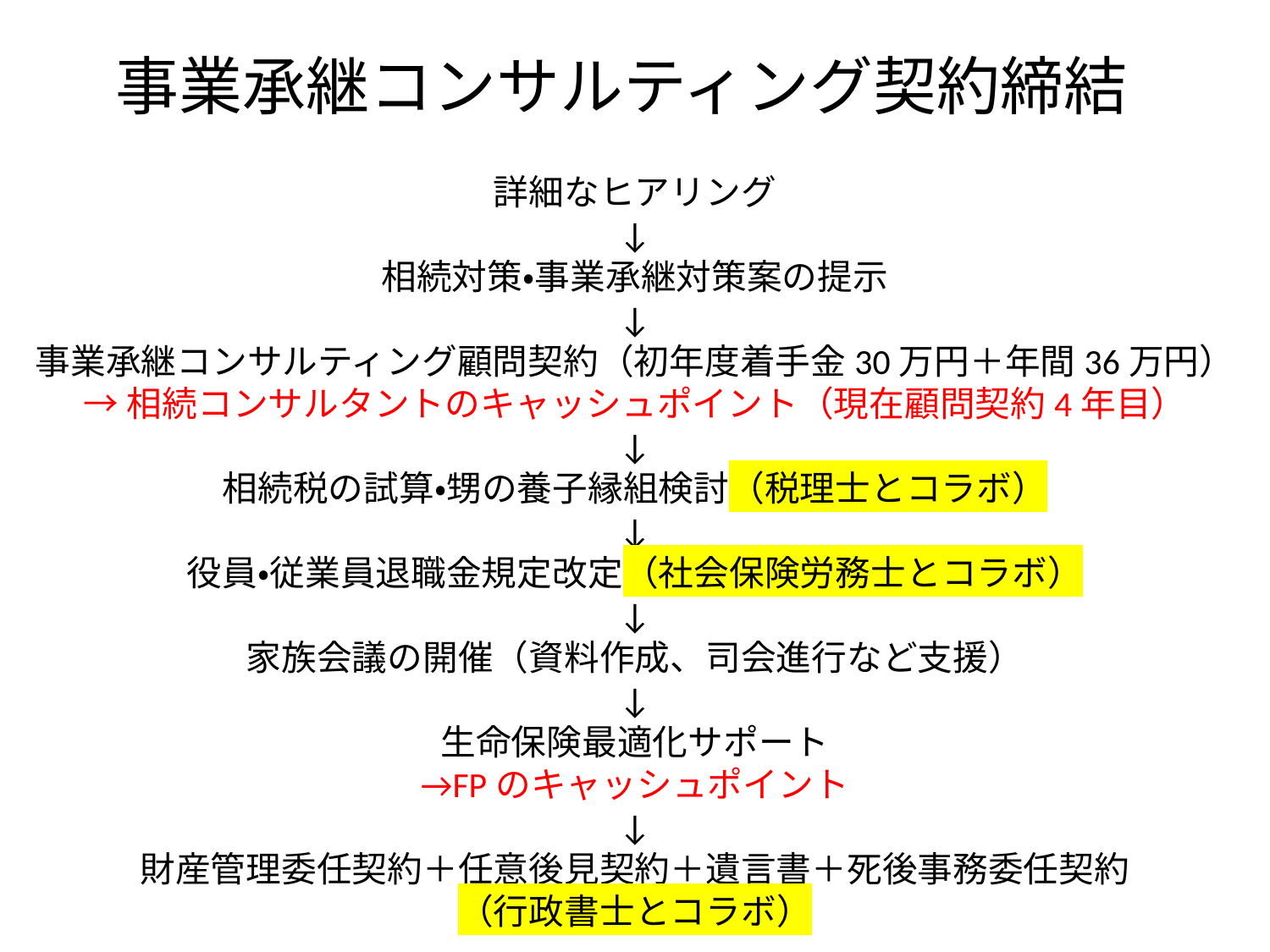

# 事業承継コンサルティング契約締結
詳細なヒアリング
↓
相続対策・事業承継対策案の提示
↓
事業承継コンサルティング顧問契約（初年度着手金30万円＋年間36万円）
→相続コンサルタントのキャッシュポイント（現在顧問契約4年目）
↓
相続税の試算・甥の養子縁組検討（税理士とコラボ）
↓
役員・従業員退職金規定改定（社会保険労務士とコラボ）
↓
家族会議の開催（資料作成、司会進行など支援）
↓
生命保険最適化サポート
→FPのキャッシュポイント
↓
財産管理委任契約＋任意後見契約＋遺言書＋死後事務委任契約
（行政書士とコラボ）
38